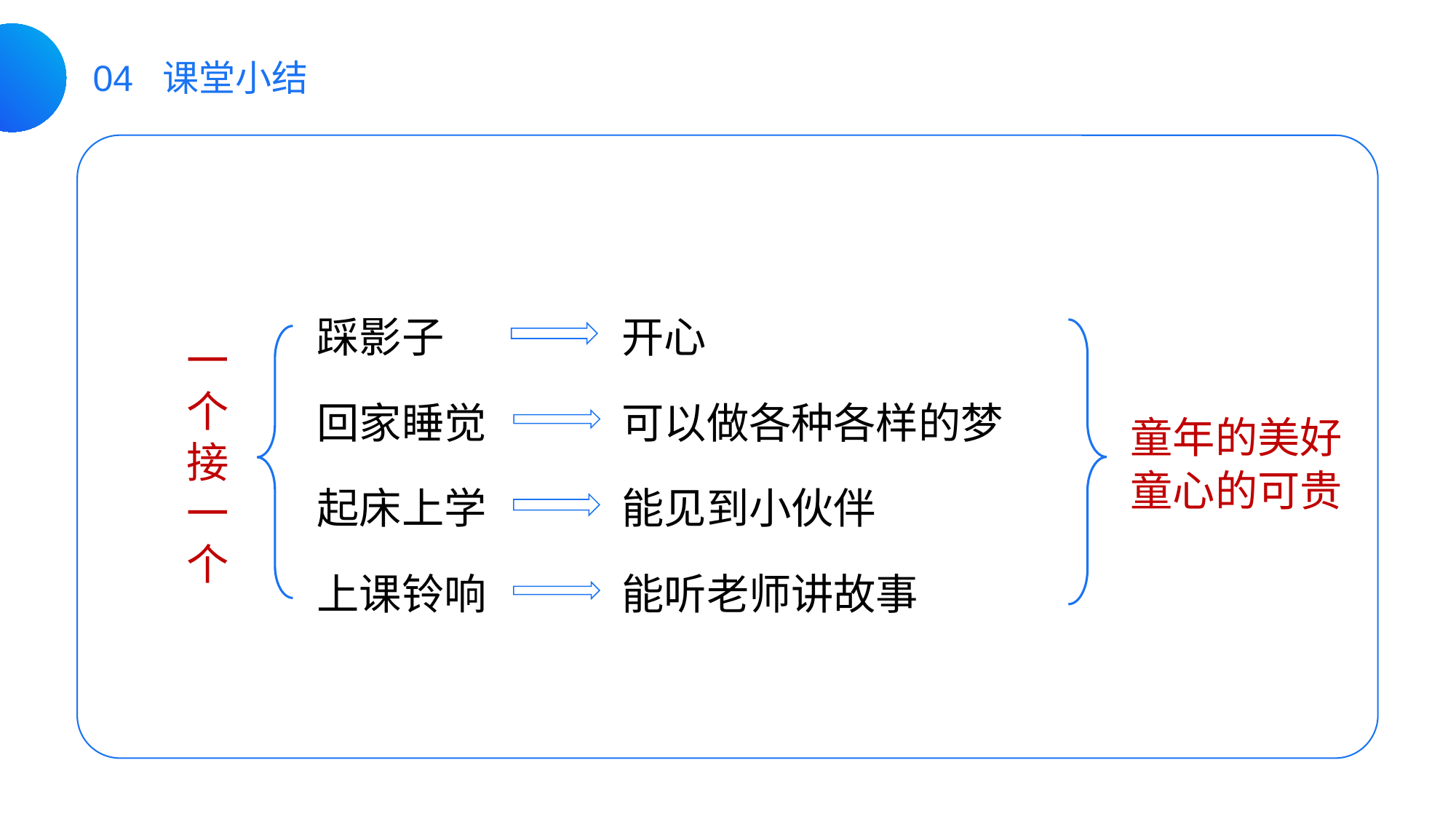

04  课堂小结

踩影子
开心

回家睡觉
可以做各种各样的梦

起床上学
能见到小伙伴

上课铃响
能听老师讲故事

一
个
接
一
个
童年的美好
童心的可贵